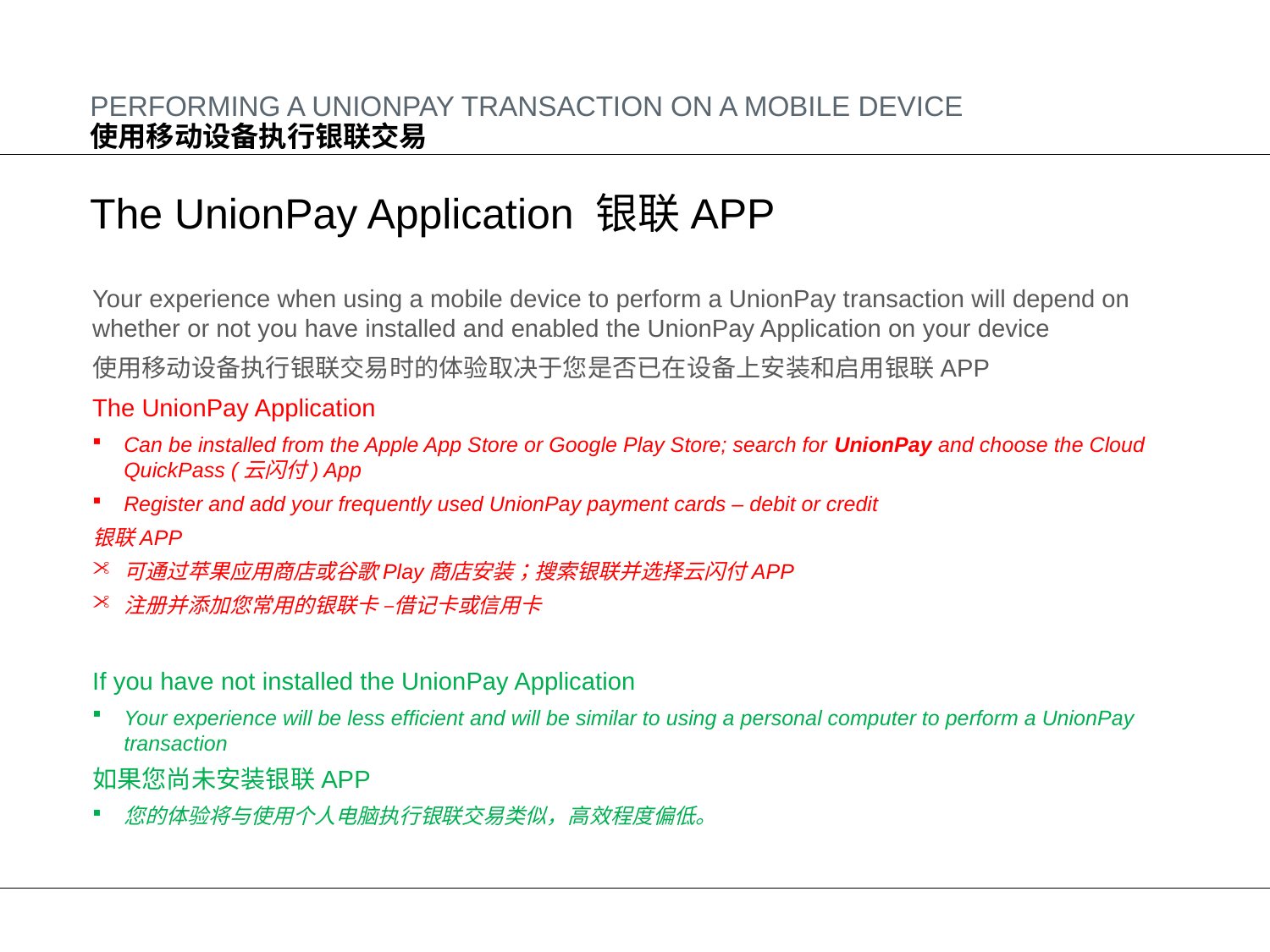

PERFORMING A UNIONPAY TRANSACTION ON A MOBILE DEVICE
使用移动设备执行银联交易
The UnionPay Application 银联APP
Your experience when using a mobile device to perform a UnionPay transaction will depend on whether or not you have installed and enabled the UnionPay Application on your device
使用移动设备执行银联交易时的体验取决于您是否已在设备上安装和启用银联APP
The UnionPay Application
Can be installed from the Apple App Store or Google Play Store; search for UnionPay and choose the Cloud QuickPass (云闪付) App
Register and add your frequently used UnionPay payment cards – debit or credit
银联APP
可通过苹果应用商店或谷歌Play商店安装；搜索银联并选择云闪付APP
注册并添加您常用的银联卡 –借记卡或信用卡

If you have not installed the UnionPay Application
Your experience will be less efficient and will be similar to using a personal computer to perform a UnionPay transaction
如果您尚未安装银联APP
您的体验将与使用个人电脑执行银联交易类似，高效程度偏低。